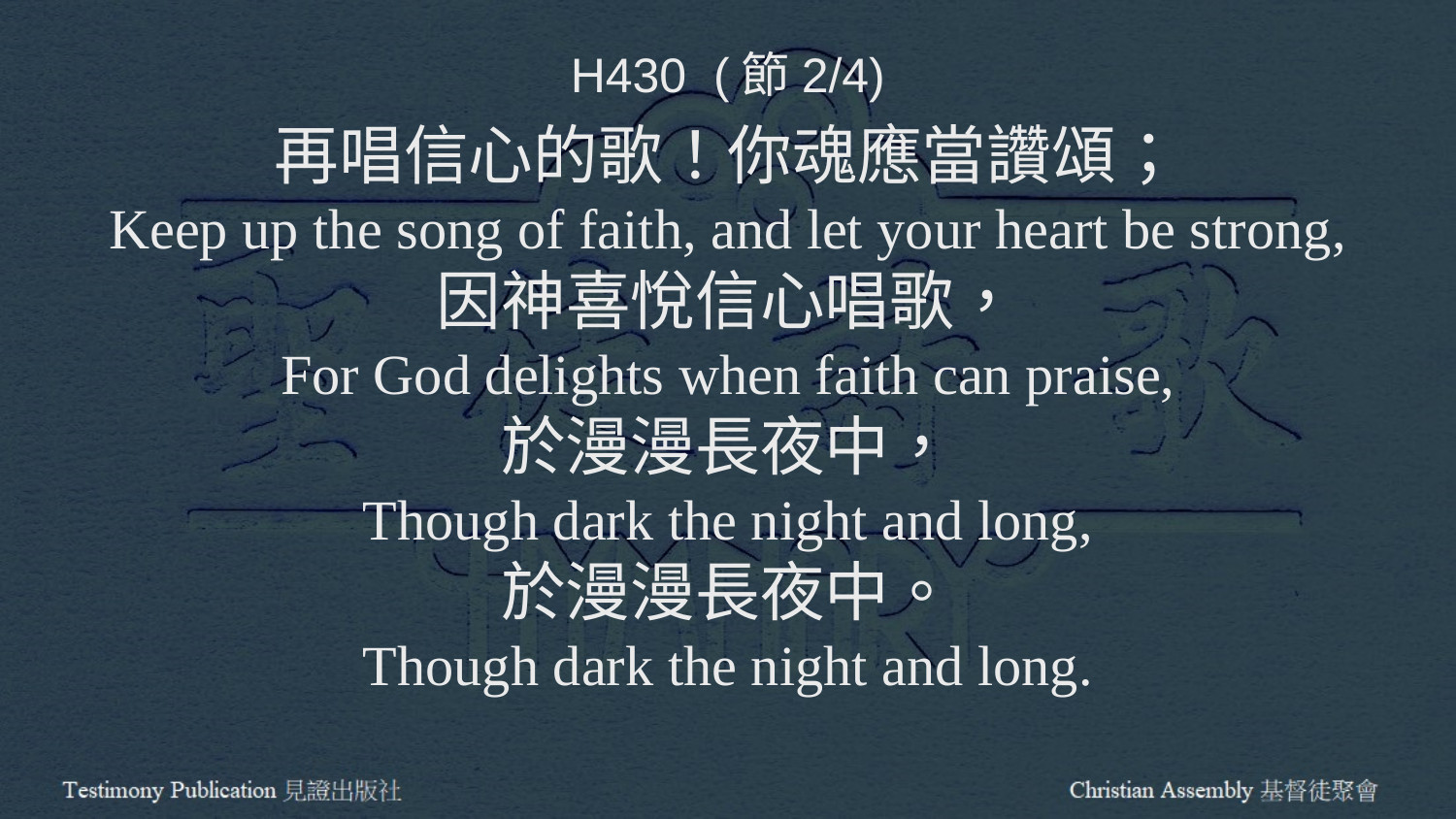

H430  (節2/4)
再唱信心的歌！你魂應當讚頌；
Keep up the song of faith, and let your heart be strong,
因神喜悅信心唱歌，
For God delights when faith can praise,
於漫漫長夜中，
Though dark the night and long,
於漫漫長夜中。
Though dark the night and long.